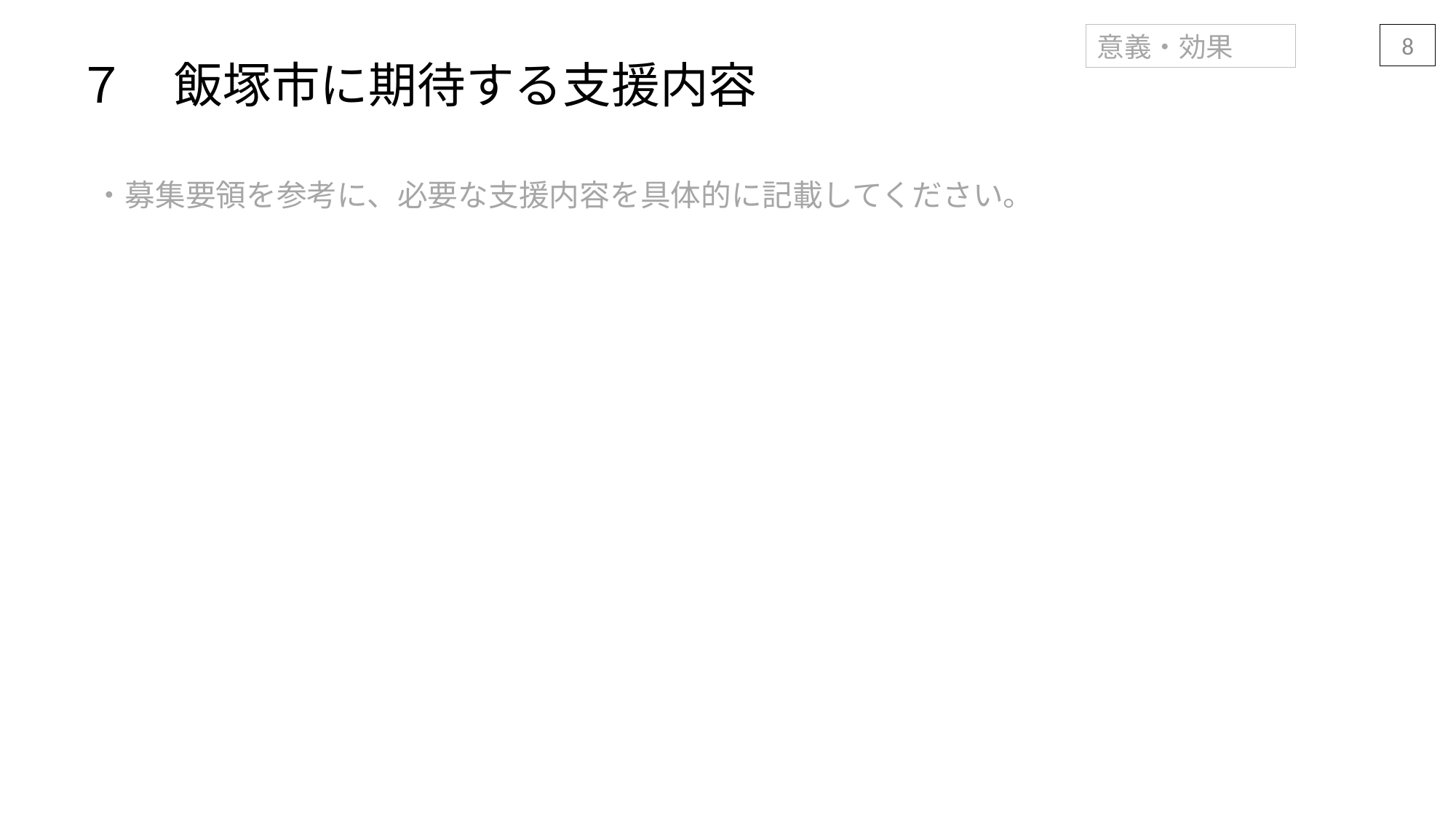

意義・効果
8
７　飯塚市に期待する支援内容

・募集要領を参考に、必要な支援内容を具体的に記載してください。